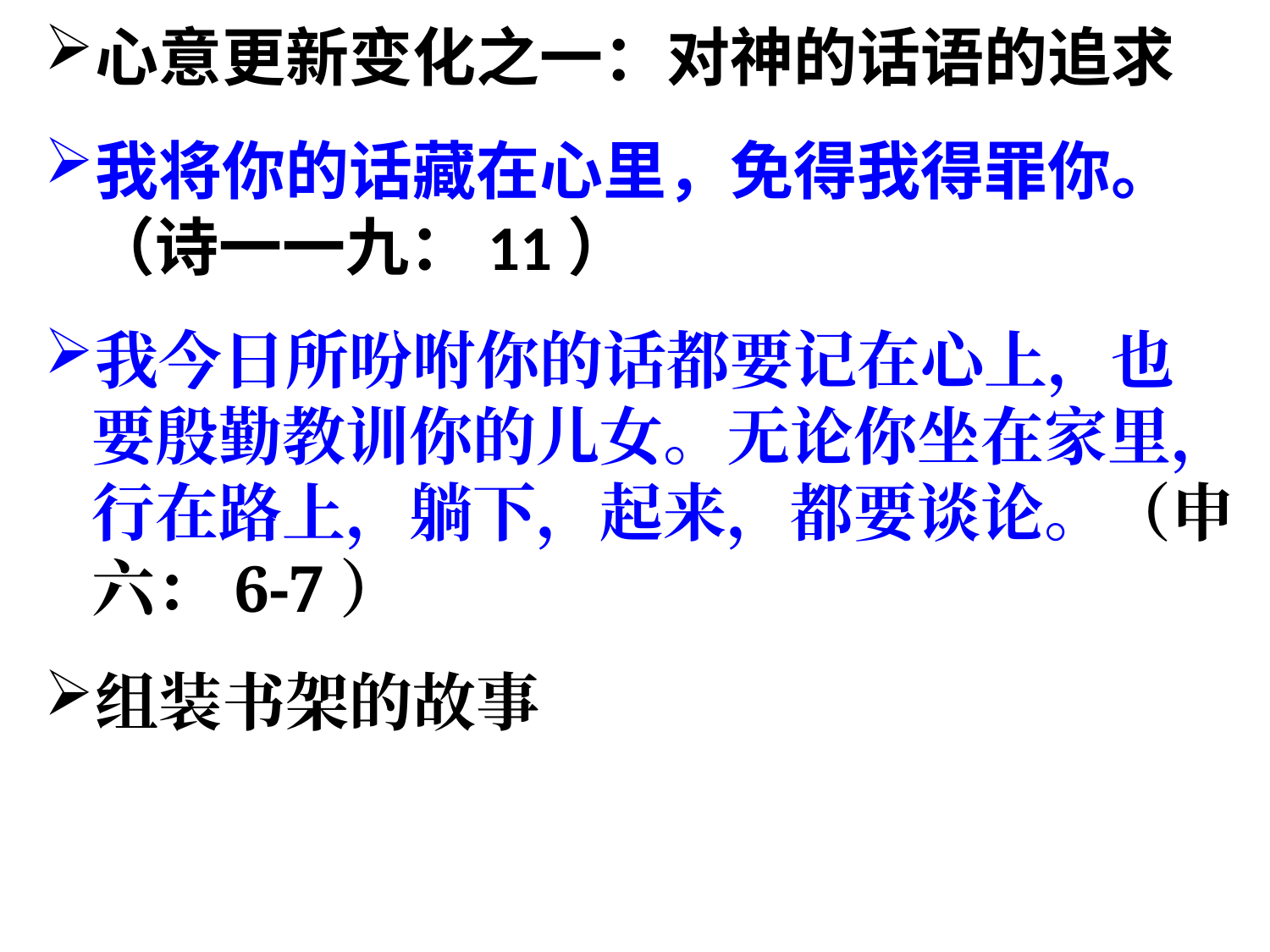

心意更新变化之一：对神的话语的追求

我将你的话藏在心里，免得我得罪你。（诗一一九：11）

我今日所吩咐你的话都要记在心上，也要殷勤教训你的儿女。无论你坐在家里，行在路上，躺下，起来，都要谈论。（申六：6-7）

组装书架的故事